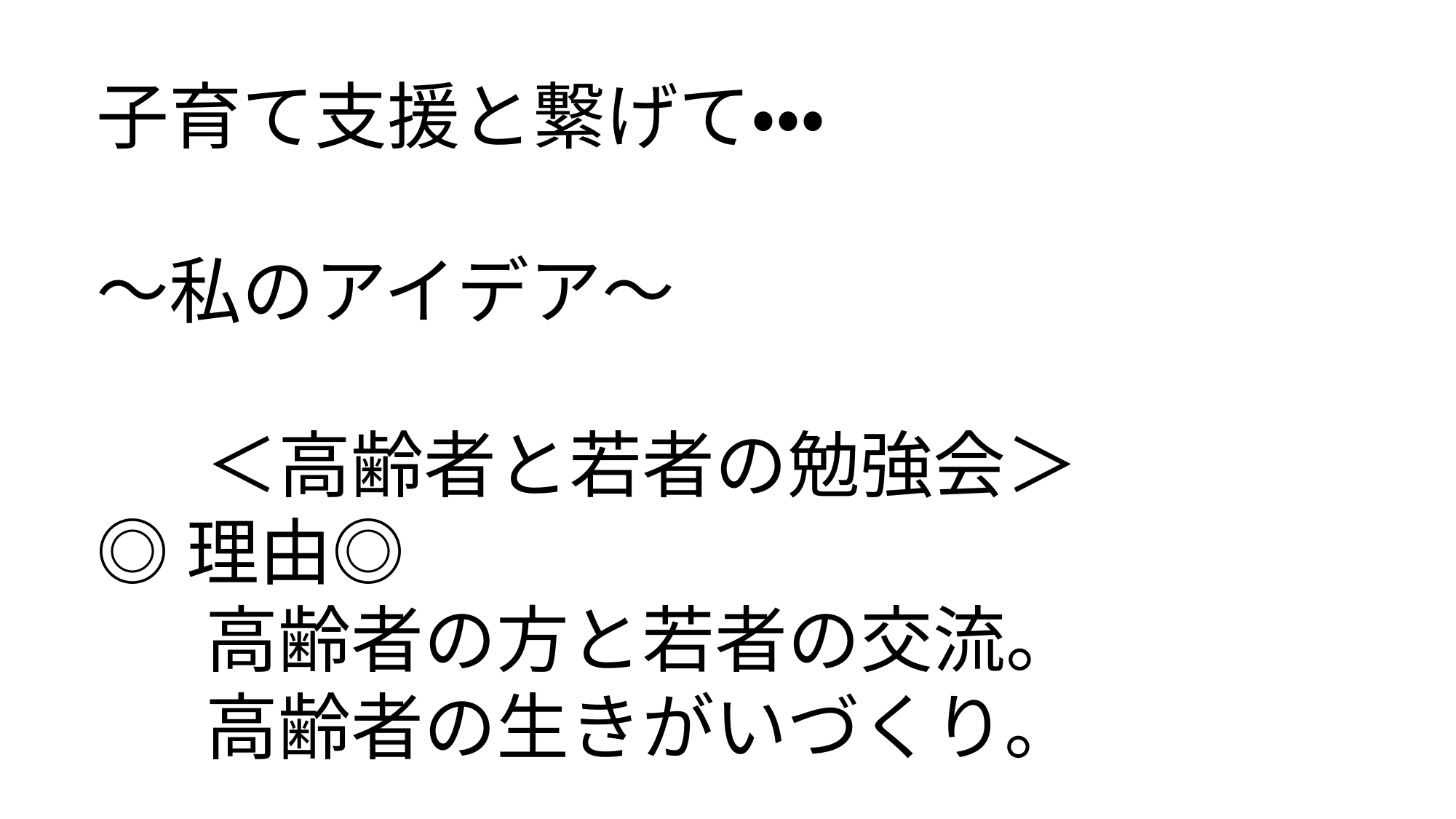

子育て支援と繋げて・・・

～私のアイデア～

	＜高齢者と若者の勉強会＞
◎理由◎
	高齢者の方と若者の交流。
	高齢者の生きがいづくり。